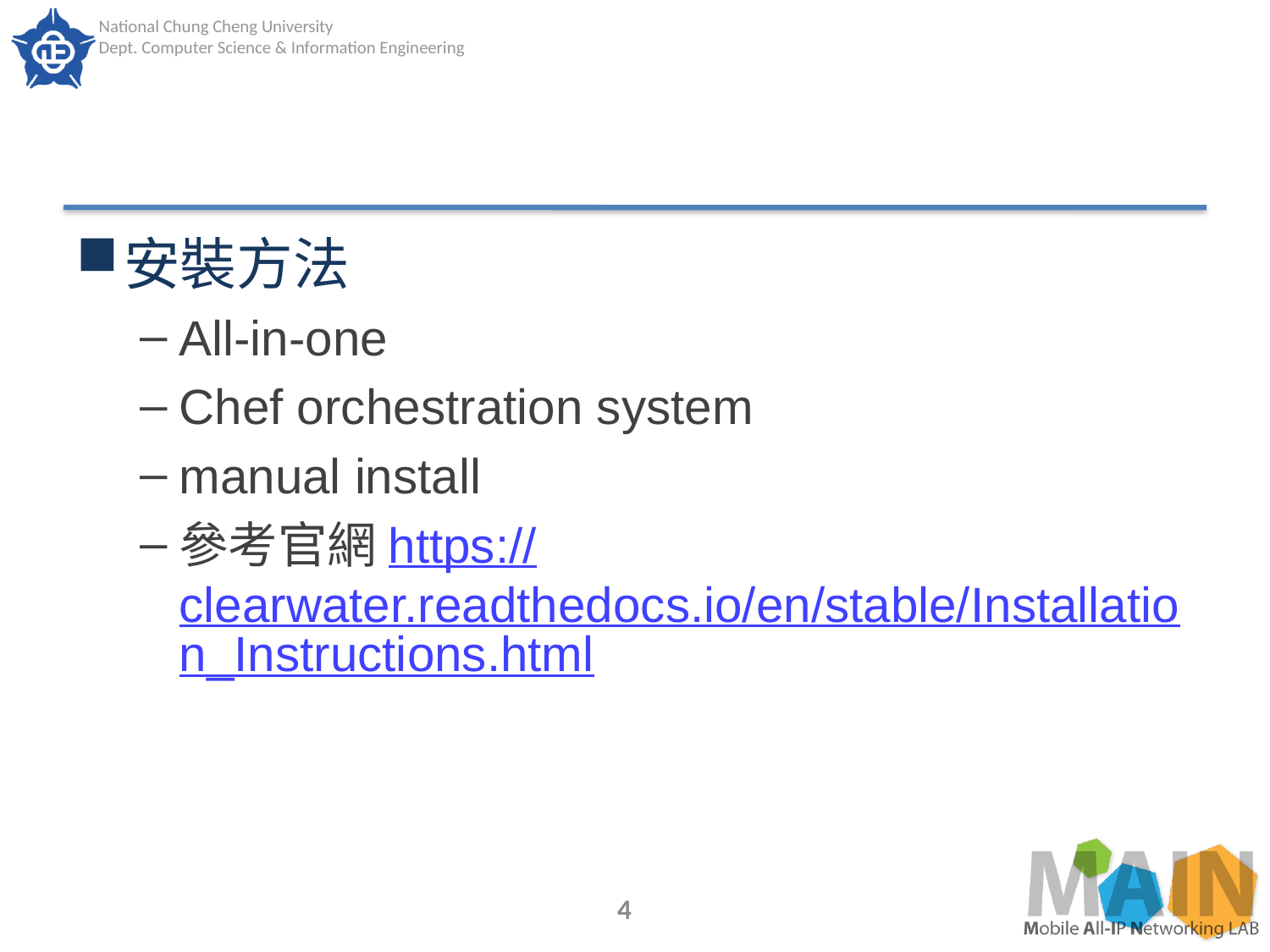

#
安裝方法
All-in-one
Chef orchestration system
manual install
參考官網https://clearwater.readthedocs.io/en/stable/Installation_Instructions.html
4